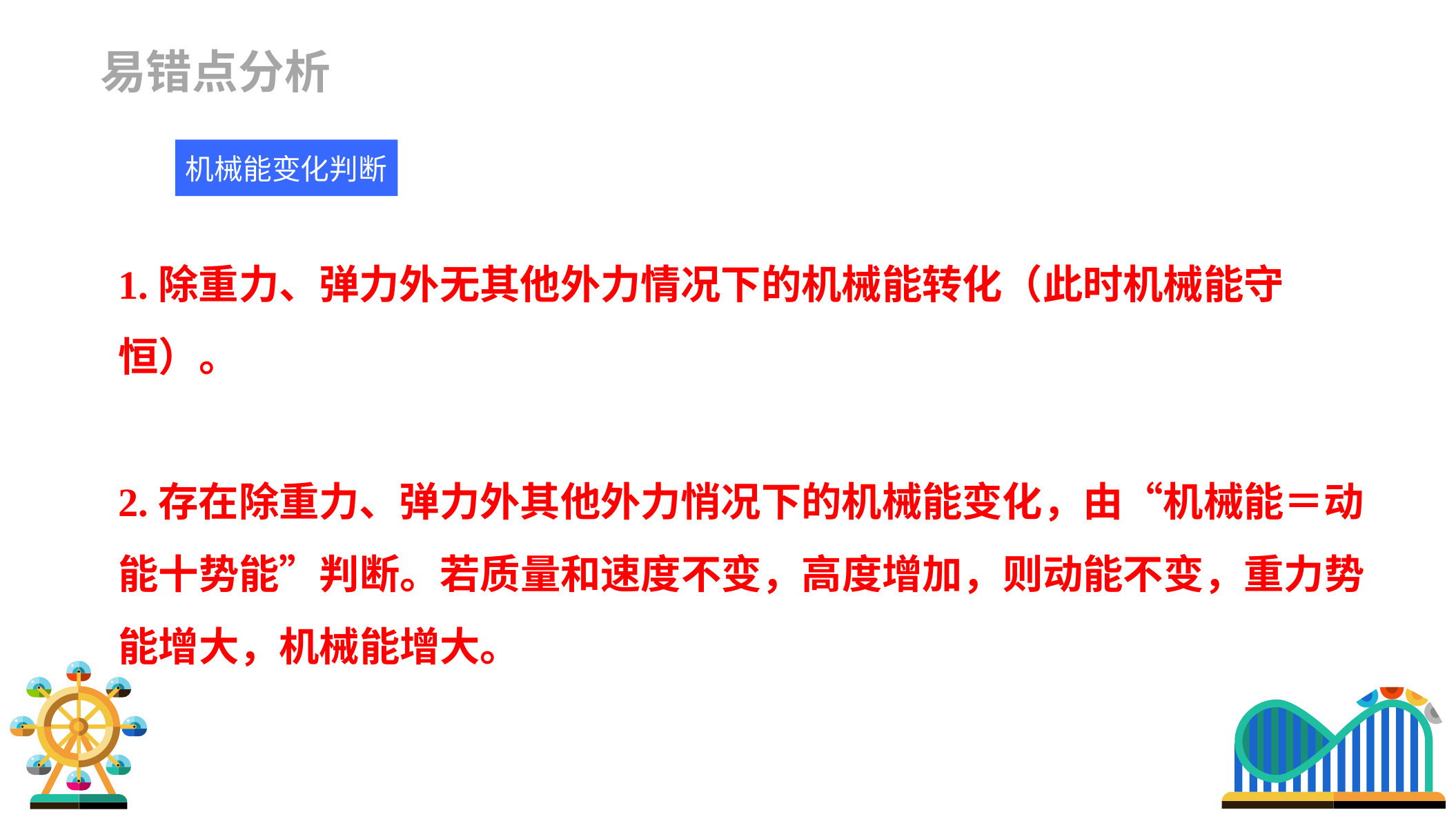

易错点分析
机械能变化判断
1.除重力、弹力外无其他外力情况下的机械能转化（此时机械能守恒）。

2.存在除重力、弹力外其他外力悄况下的机械能变化，由“机械能＝动能十势能”判断。若质量和速度不变，高度增加，则动能不变，重力势能增大，机械能增大。